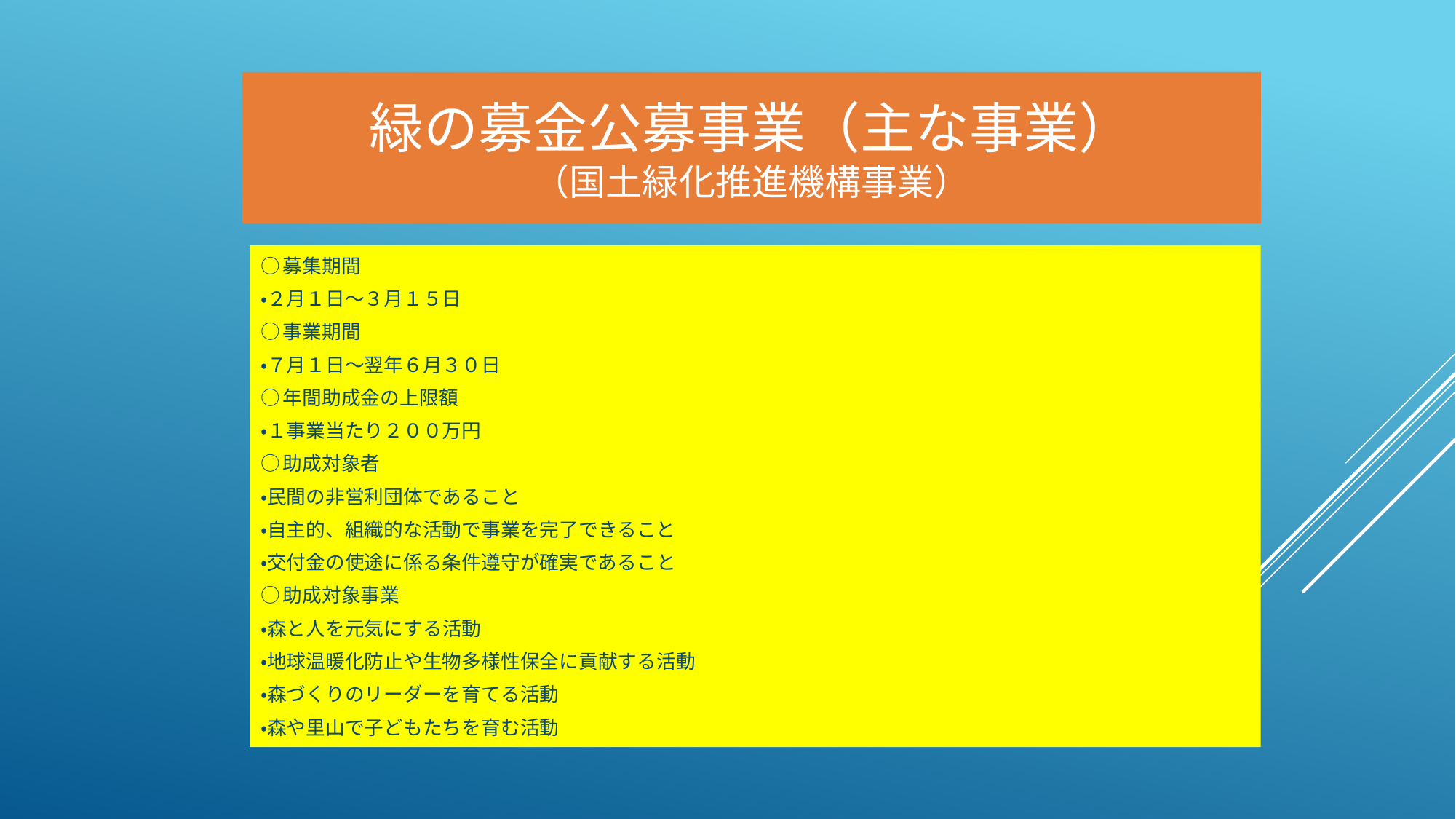

# 緑の募金公募事業（主な事業） （国土緑化推進機構事業）
○募集期間
・２月１日～３月１５日
○事業期間
・７月１日～翌年６月３０日
○年間助成金の上限額
・１事業当たり２００万円
○助成対象者
・民間の非営利団体であること
・自主的、組織的な活動で事業を完了できること
・交付金の使途に係る条件遵守が確実であること
○助成対象事業
・森と人を元気にする活動
・地球温暖化防止や生物多様性保全に貢献する活動
・森づくりのリーダーを育てる活動
・森や里山で子どもたちを育む活動